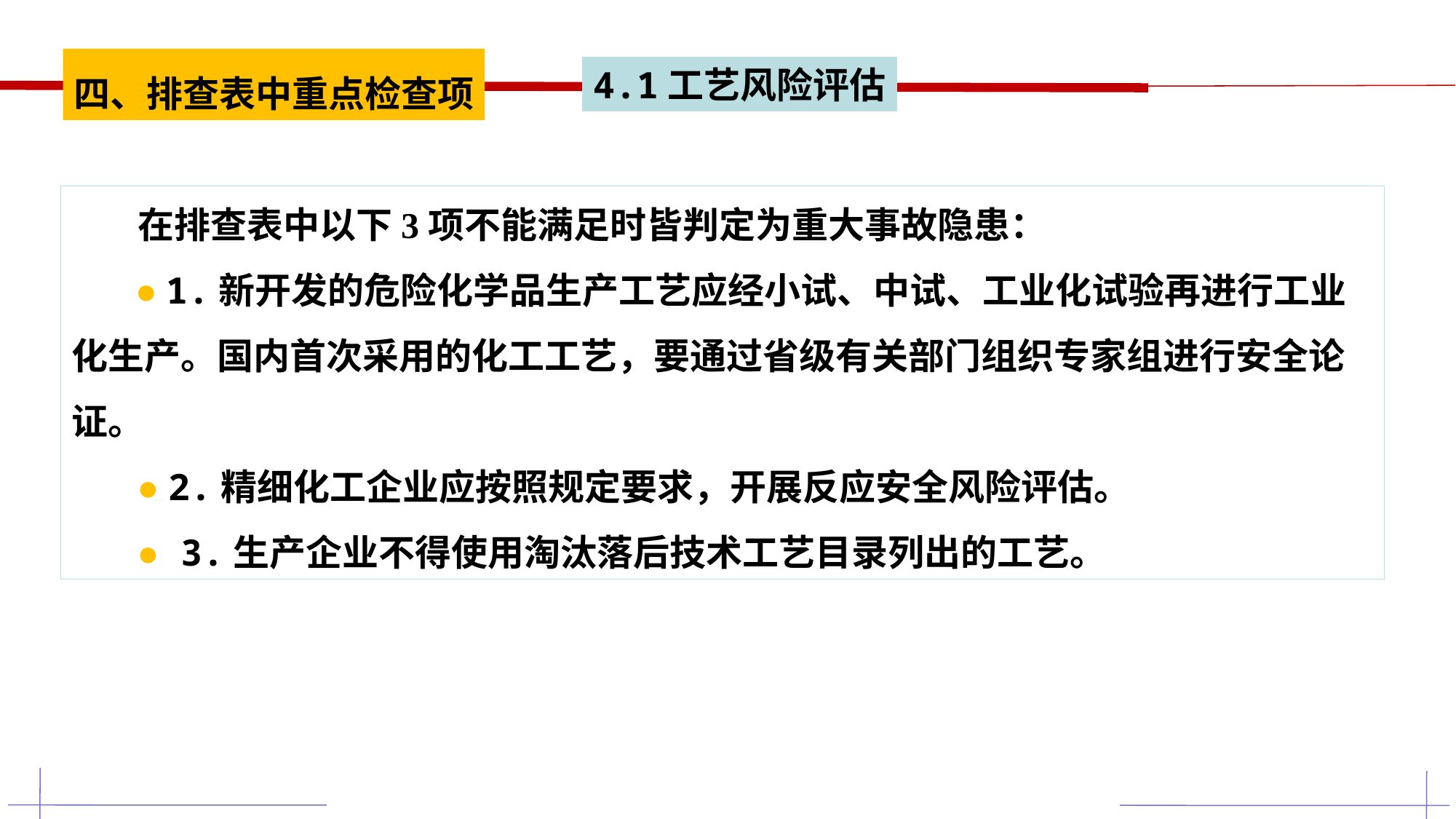

四、排查表中重点检查项
4.1工艺风险评估
       在排查表中以下3项不能满足时皆判定为重大事故隐患：
       ● 1.新开发的危险化学品生产工艺应经小试、中试、工业化试验再进行工业化生产。国内首次采用的化工工艺，要通过省级有关部门组织专家组进行安全论证。
   ● 2.精细化工企业应按照规定要求，开展反应安全风险评估。
   ● 3.生产企业不得使用淘汰落后技术工艺目录列出的工艺。
70